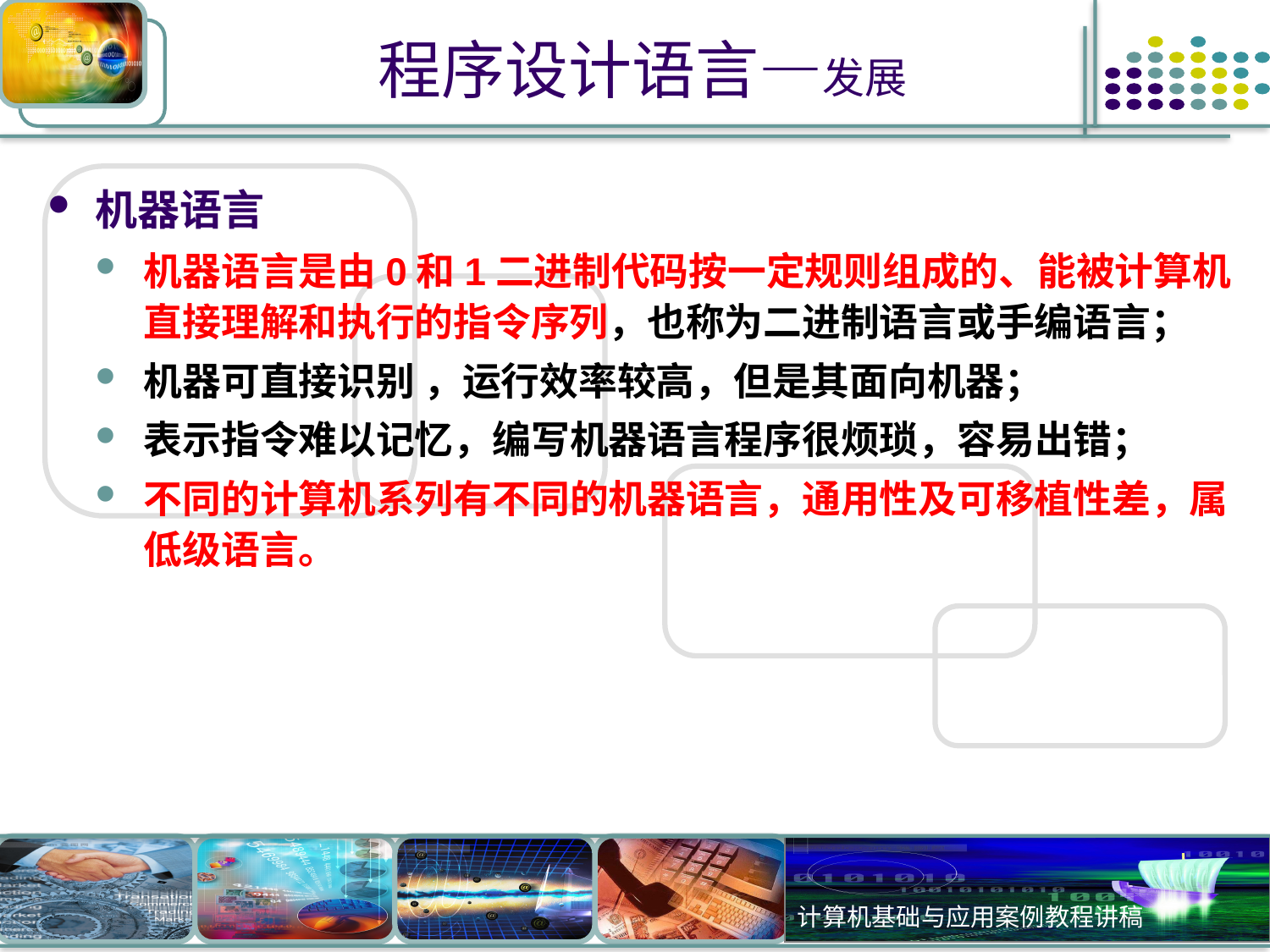

# 程序设计语言—发展
机器语言
机器语言是由0和1二进制代码按一定规则组成的、能被计算机直接理解和执行的指令序列，也称为二进制语言或手编语言；
机器可直接识别 ，运行效率较高，但是其面向机器；
表示指令难以记忆，编写机器语言程序很烦琐，容易出错；
不同的计算机系列有不同的机器语言，通用性及可移植性差，属低级语言。